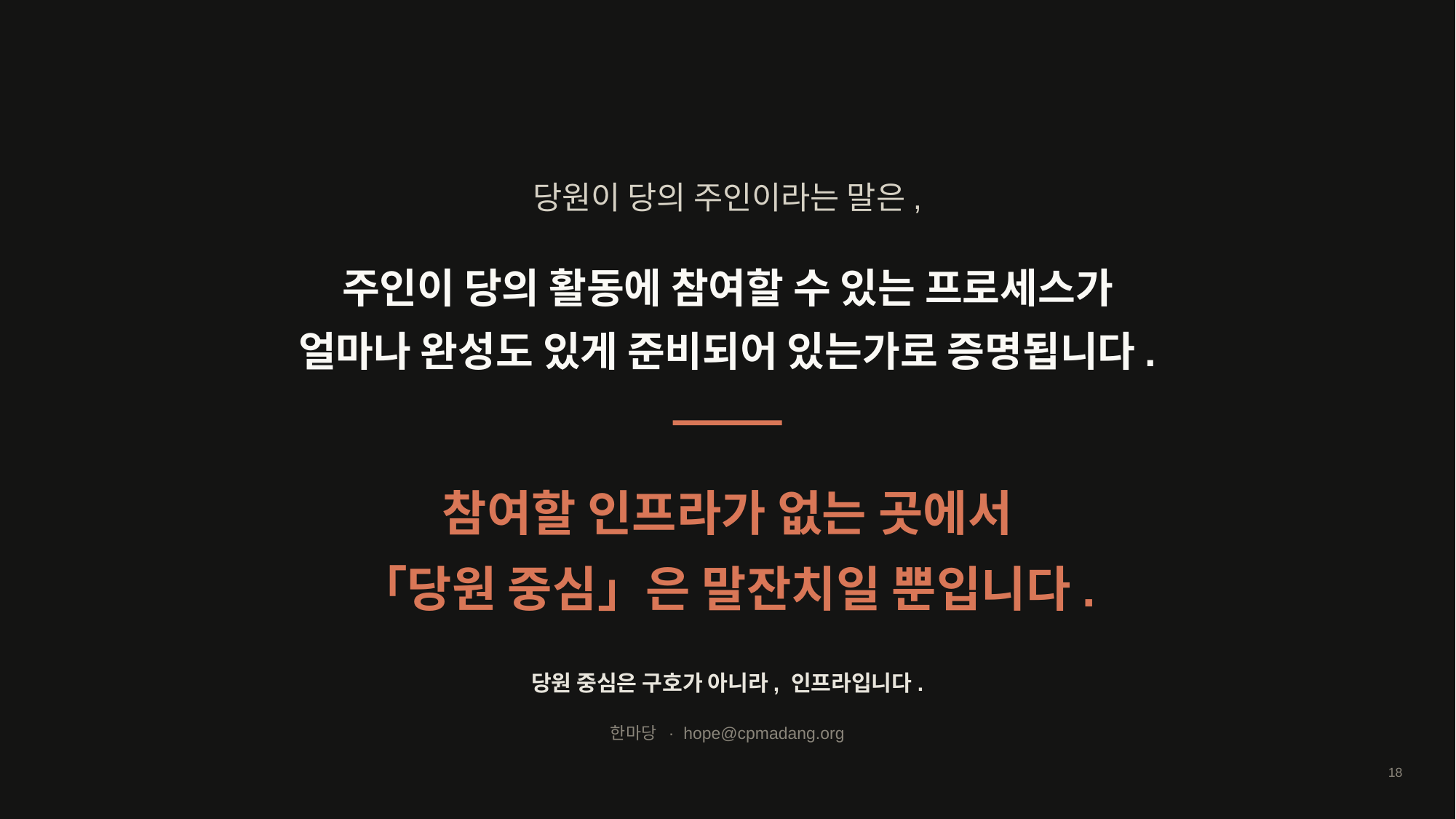

당원이 당의 주인이라는 말은,
주인이 당의 활동에 참여할 수 있는 프로세스가
얼마나 완성도 있게 준비되어 있는가로 증명됩니다.

참여할 인프라가 없는 곳에서
「당원 중심」은 말잔치일 뿐입니다.
당원 중심은 구호가 아니라, 인프라입니다.
한마당  ·  hope@cpmadang.org
18